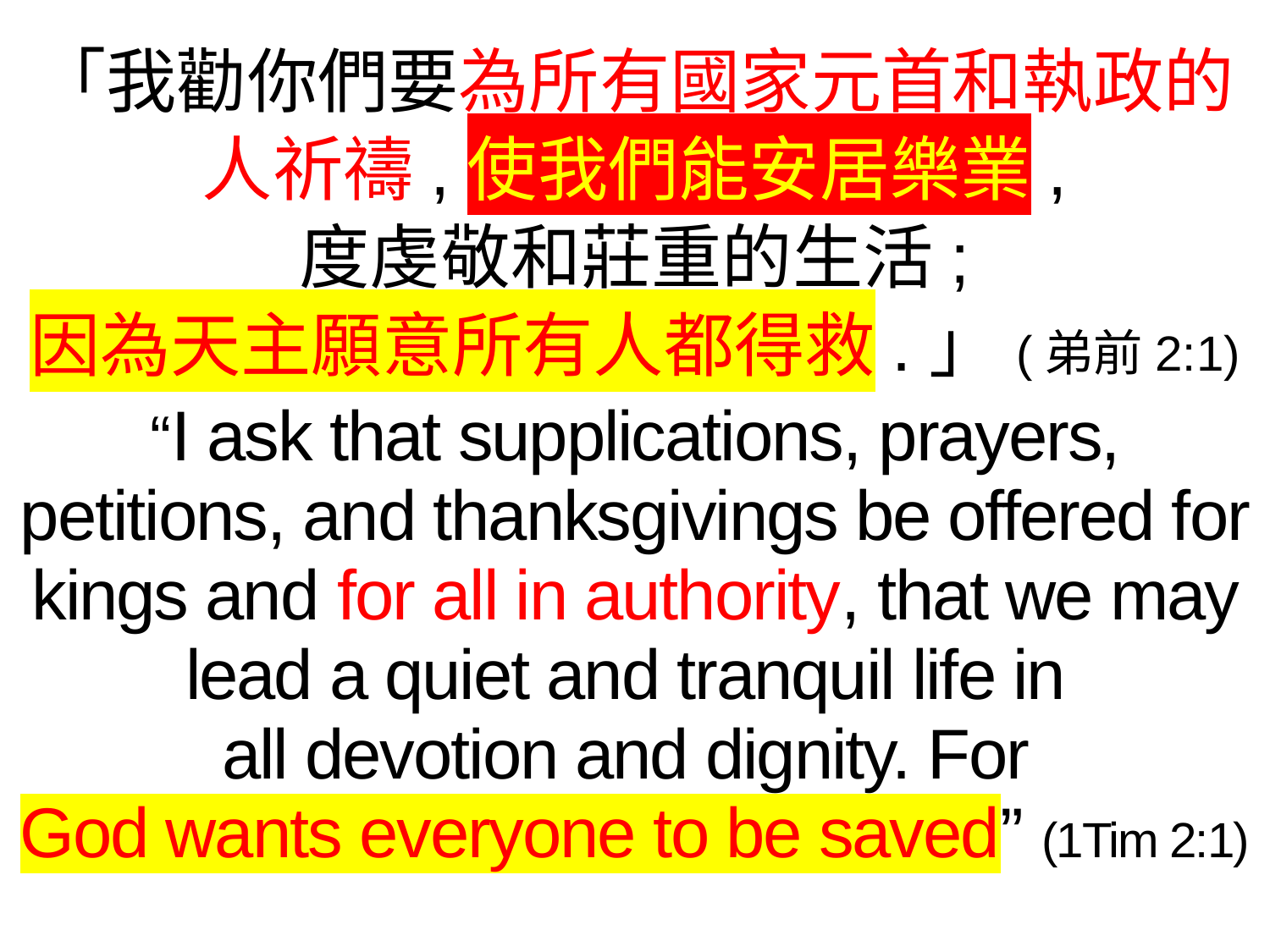

「我勸你們要為所有國家元首和執政的人祈禱,使我們能安居樂業,
度虔敬和莊重的生活;
因為天主願意所有人都得救.」(弟前2:1)
“I ask that supplications, prayers, petitions, and thanksgivings be offered for kings and for all in authority, that we may lead a quiet and tranquil life in
all devotion and dignity. For
God wants everyone to be saved” (1Tim 2:1)